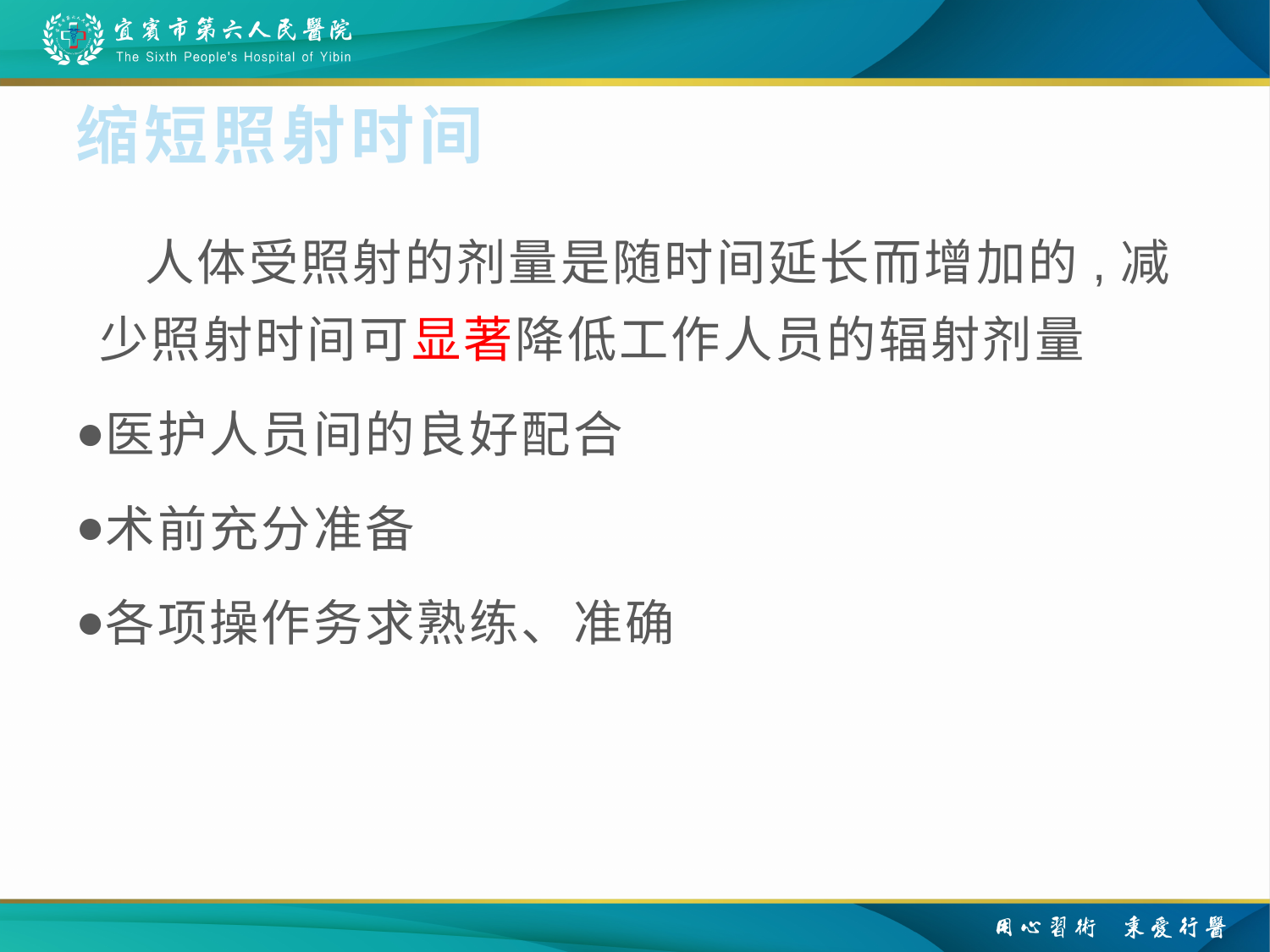

# 缩短照射时间
        人体受照射的剂量是随时间延长而增加的,减少照射时间可显著降低工作人员的辐射剂量
医护人员间的良好配合
术前充分准备
各项操作务求熟练、准确